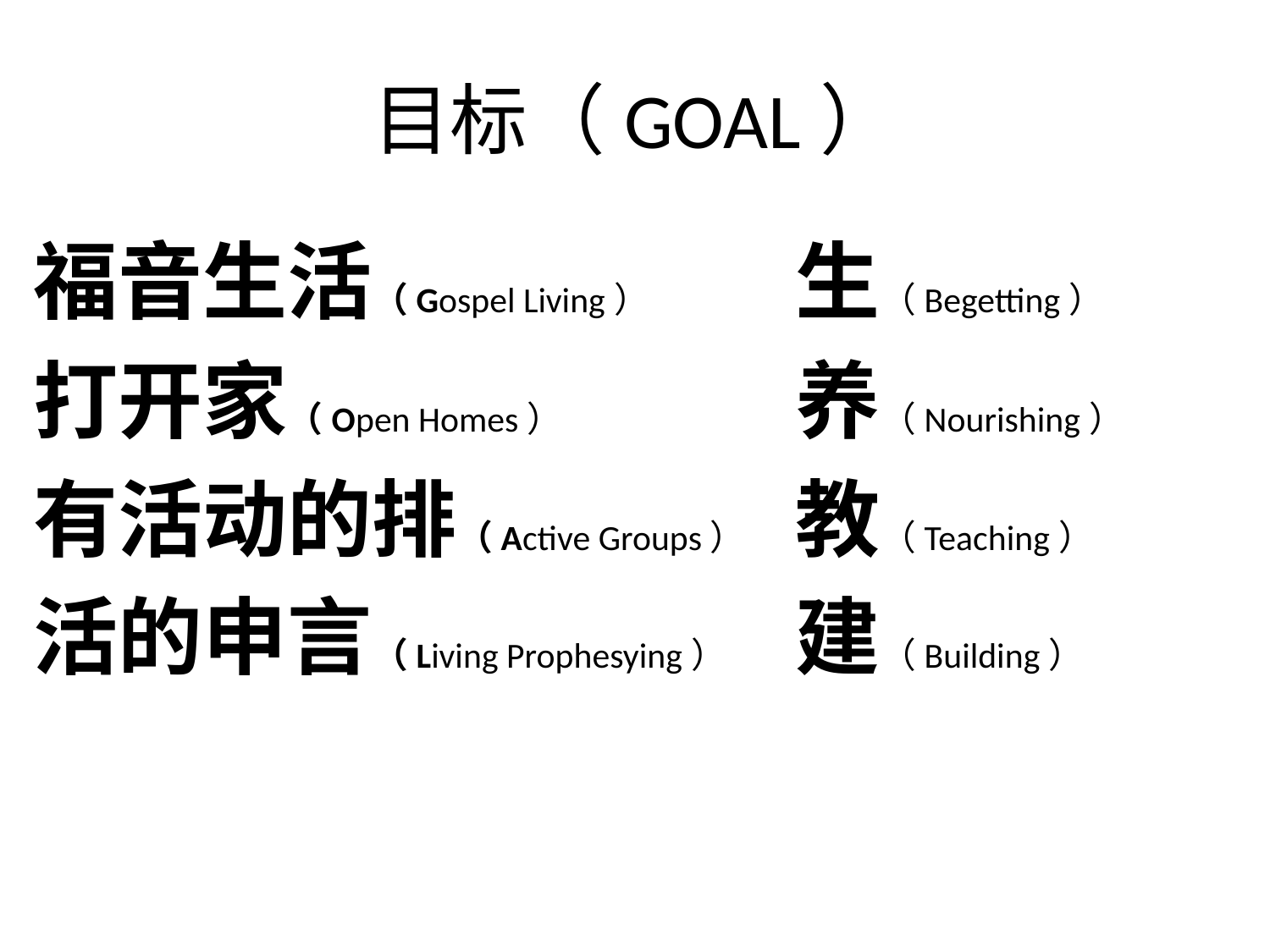

# 目标（GOAL）
福音生活（Gospel Living）		生（Begetting）
打开家（Open Homes）		养（Nourishing）
有活动的排（Active Groups）	教（Teaching）
活的申言（Living Prophesying）	建（Building）